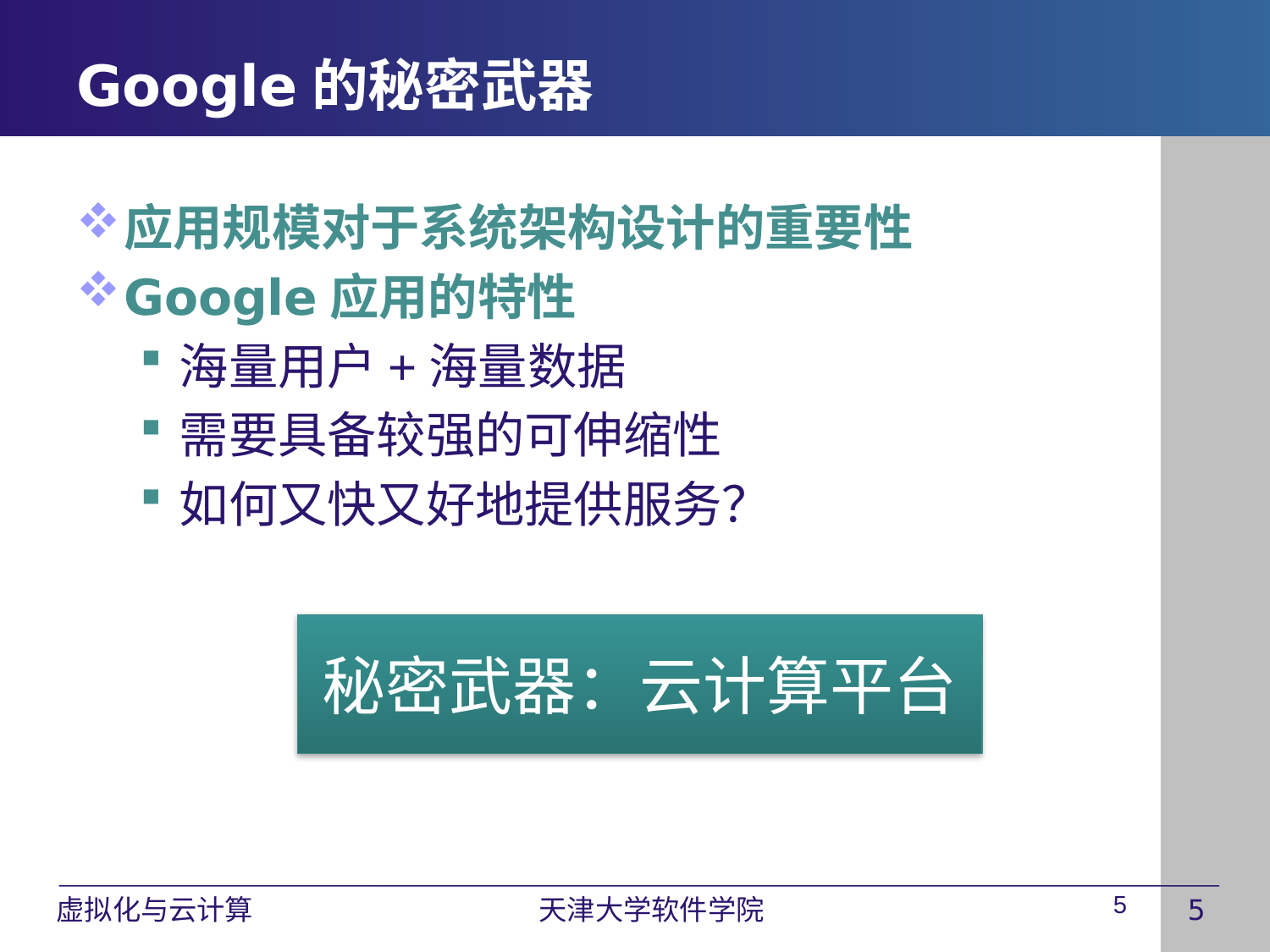

# Google的秘密武器
应用规模对于系统架构设计的重要性
Google应用的特性
海量用户+海量数据
需要具备较强的可伸缩性
如何又快又好地提供服务？
秘密武器：云计算平台
5